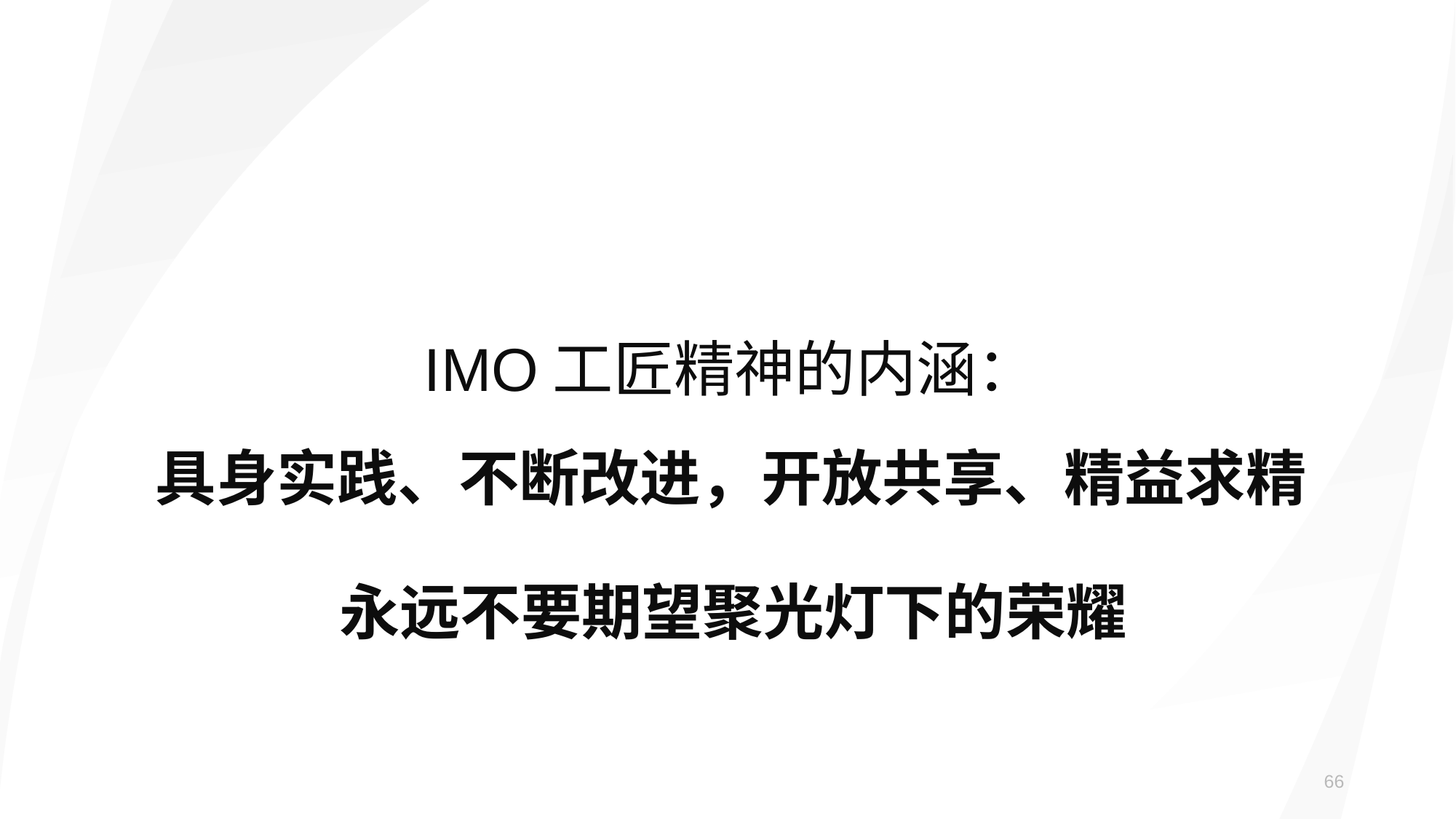

IMO工匠精神的内涵：
具身实践、不断改进，开放共享、精益求精
永远不要期望聚光灯下的荣耀
66